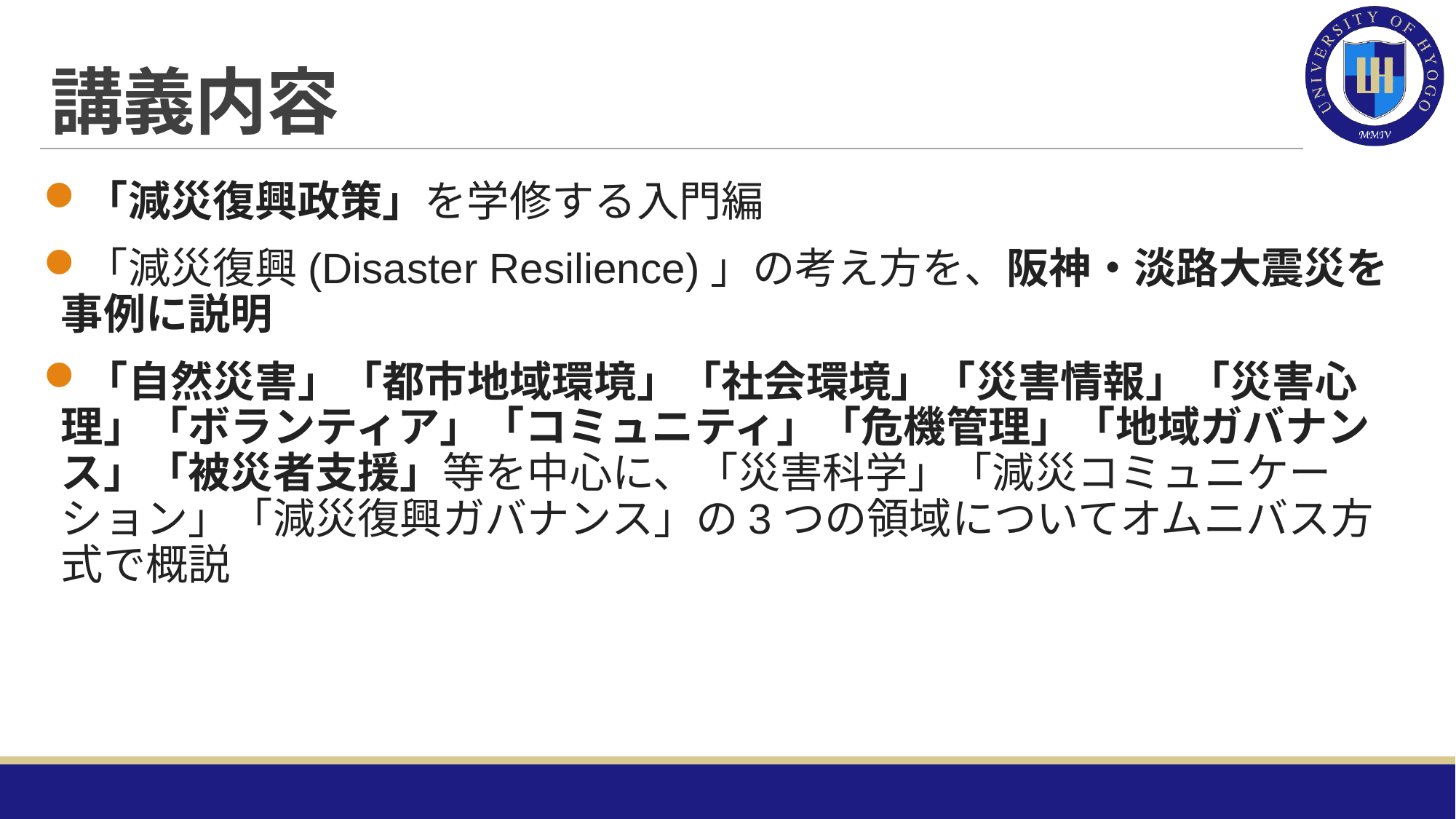

# 講義内容
「減災復興政策」を学修する入門編
「減災復興(Disaster Resilience)」の考え方を、阪神・淡路大震災を事例に説明
「自然災害」「都市地域環境」「社会環境」「災害情報」「災害心理」「ボランティア」「コミュニティ」「危機管理」「地域ガバナンス」「被災者支援」等を中心に、「災害科学」「減災コミュニケーション」「減災復興ガバナンス」の3つの領域についてオムニバス方式で概説